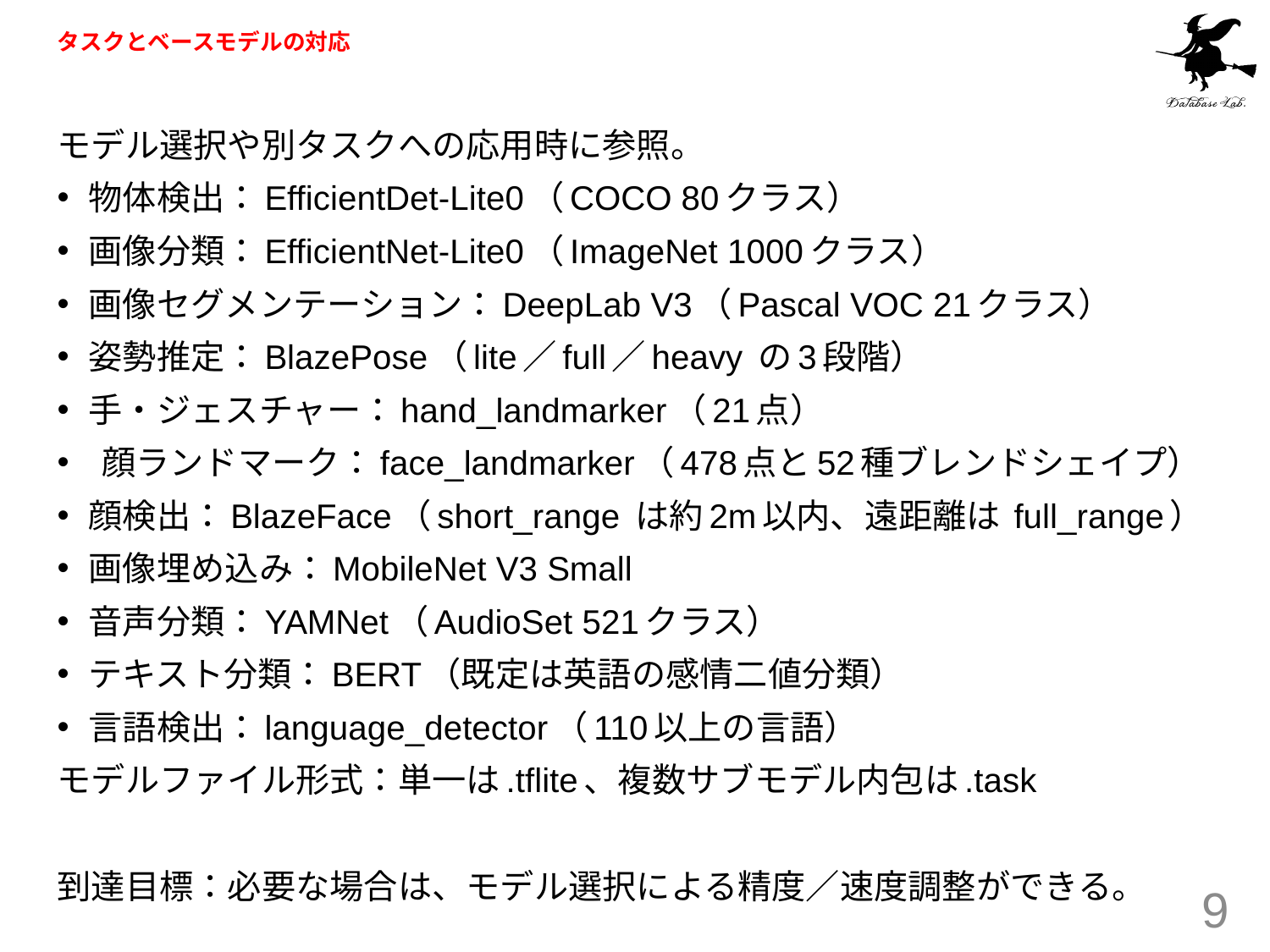

# タスクとベースモデルの対応
モデル選択や別タスクへの応用時に参照。
物体検出：EfficientDet-Lite0（COCO 80クラス）
画像分類：EfficientNet-Lite0（ImageNet 1000クラス）
画像セグメンテーション：DeepLab V3（Pascal VOC 21クラス）
姿勢推定：BlazePose（lite／full／heavy の3段階）
手・ジェスチャー：hand_landmarker（21点）
 顔ランドマーク：face_landmarker（478点と52種ブレンドシェイプ）
顔検出：BlazeFace（short_range は約2m以内、遠距離は full_range）
画像埋め込み：MobileNet V3 Small
音声分類：YAMNet（AudioSet 521クラス）
テキスト分類：BERT（既定は英語の感情二値分類）
言語検出：language_detector（110以上の言語）
モデルファイル形式：単一は.tflite、複数サブモデル内包は.task

到達目標：必要な場合は、モデル選択による精度／速度調整ができる。

9